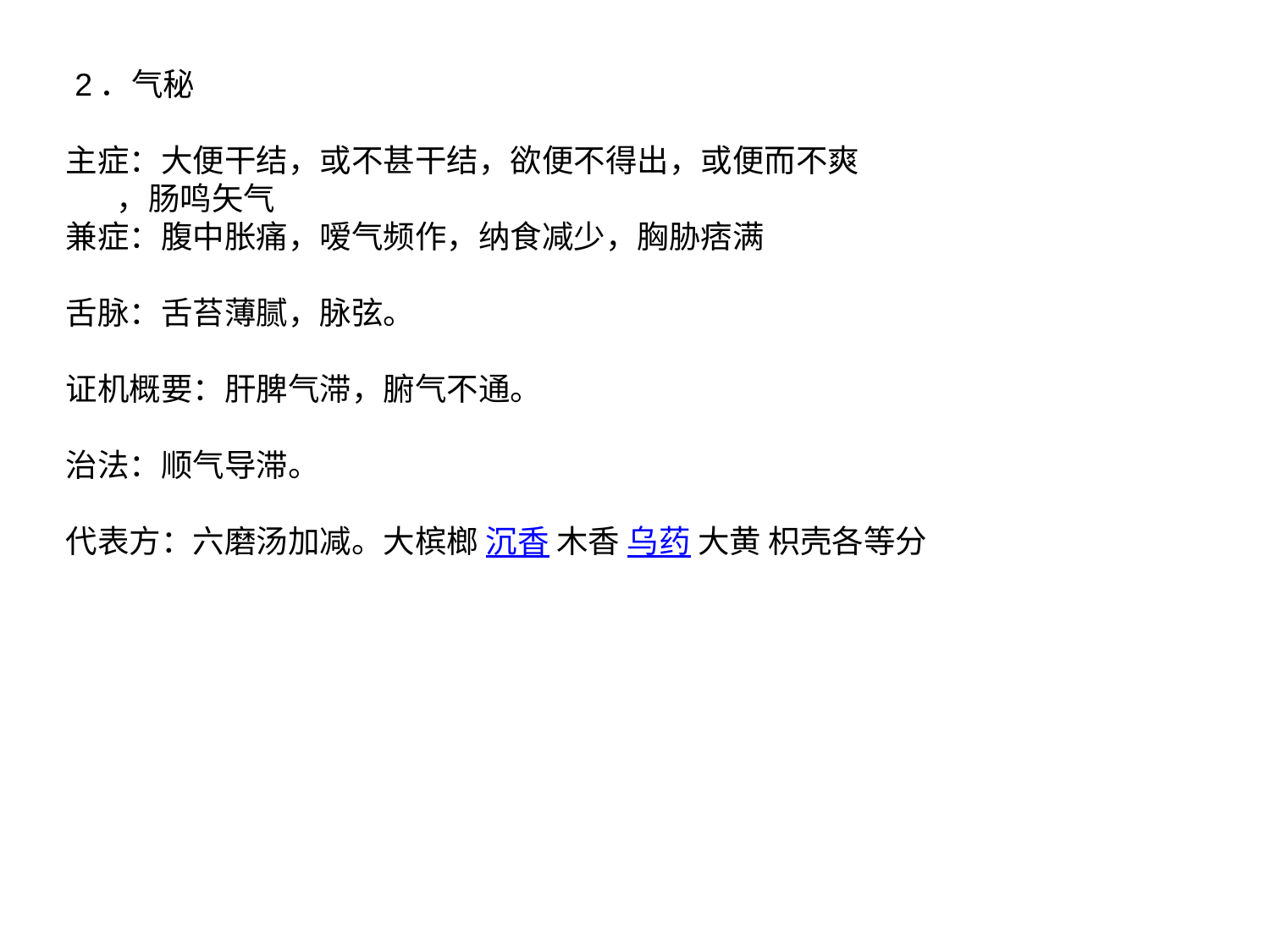

2．气秘

主症：大便干结，或不甚干结，欲便不得出，或便而不爽
      ，肠鸣矢气
兼症：腹中胀痛，嗳气频作，纳食减少，胸胁痞满

舌脉：舌苔薄腻，脉弦。

证机概要：肝脾气滞，腑气不通。

治法：顺气导滞。

代表方：六磨汤加减。大槟榔 沉香 木香 乌药 大黄 枳壳各等分